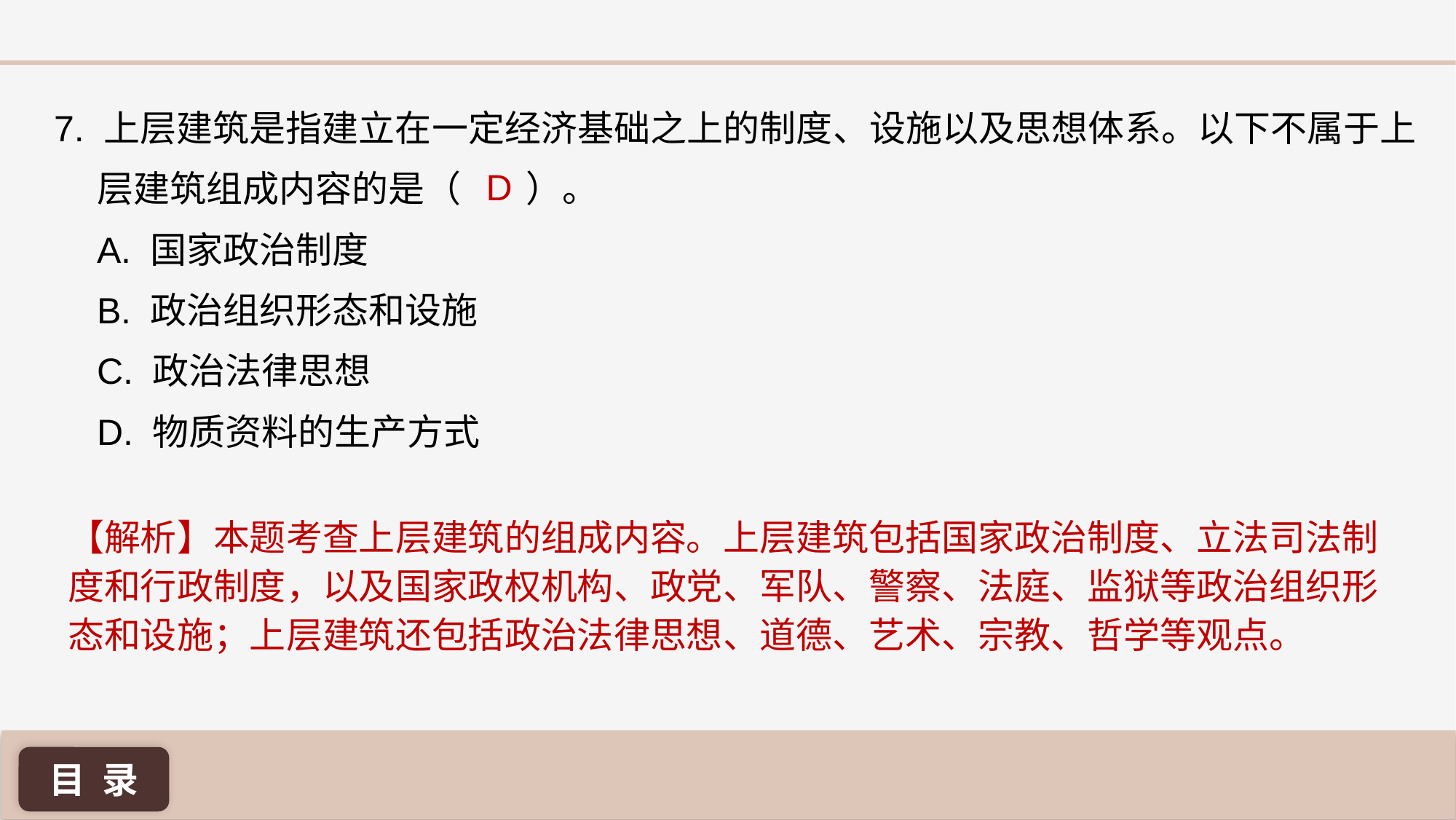

7. 上层建筑是指建立在一定经济基础之上的制度、设施以及思想体系。以下不属于上层建筑组成内容的是（        ）。
A. 国家政治制度
B. 政治组织形态和设施
C. 政治法律思想
D. 物质资料的生产方式
D
【解析】本题考查上层建筑的组成内容。上层建筑包括国家政治制度、立法司法制度和行政制度，以及国家政权机构、政党、军队、警察、法庭、监狱等政治组织形态和设施；上层建筑还包括政治法律思想、道德、艺术、宗教、哲学等观点。